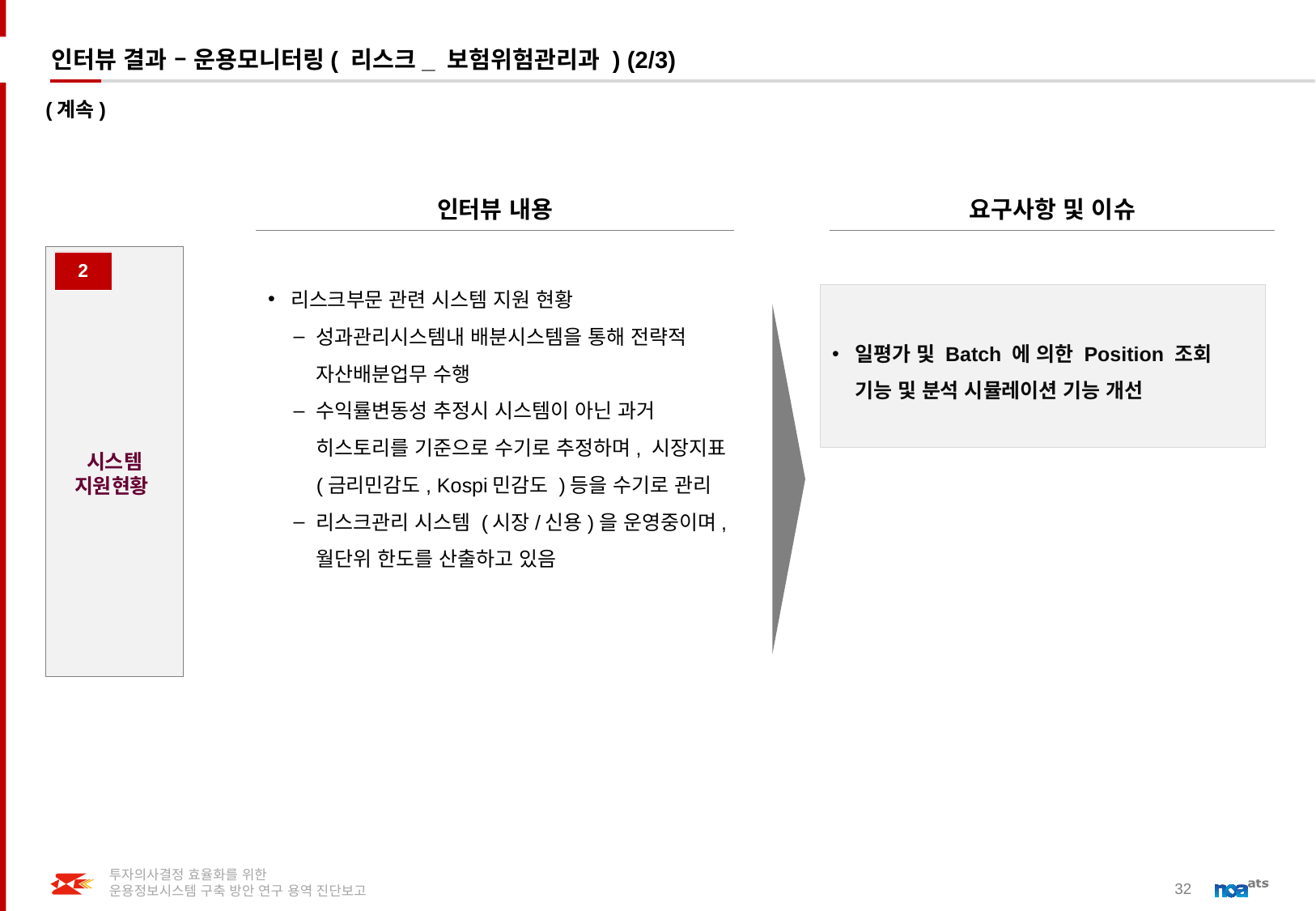

# 인터뷰 결과 – 운용모니터링( 리스크_ 보험위험관리과 ) (2/3)
(계속)

인터뷰 내용
요구사항 및 이슈

시스템 지원현황
2
리스크부문 관련 시스템 지원 현황
성과관리시스템내 배분시스템을 통해 전략적 자산배분업무 수행
수익률변동성 추정시 시스템이 아닌 과거 히스토리를 기준으로 수기로 추정하며, 시장지표 (금리민감도, Kospi민감도 )등을 수기로 관리
리스크관리 시스템 (시장/신용)을 운영중이며, 월단위 한도를 산출하고 있음

일평가 및 Batch 에 의한 Position 조회 기능 및 분석 시뮬레이션 기능 개선